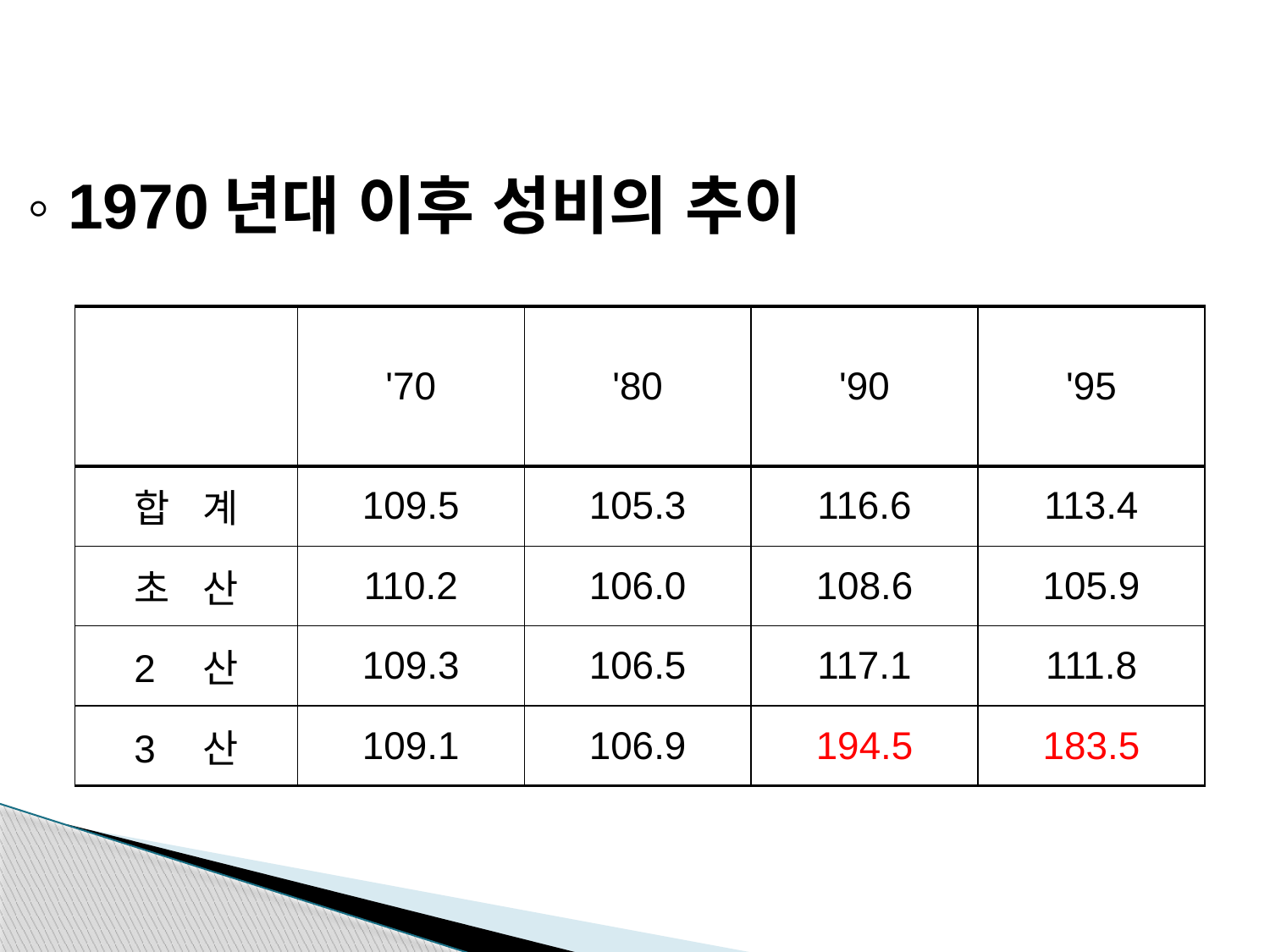

◦ 1970년대 이후 성비의 추이
|  | '70 | '80 | '90 | '95 |
| --- | --- | --- | --- | --- |
| 합 계 | 109.5 | 105.3 | 116.6 | 113.4 |
| 초 산 | 110.2 | 106.0 | 108.6 | 105.9 |
| 산 | 109.3 | 106.5 | 117.1 | 111.8 |
| 산 | 109.1 | 106.9 | 194.5 | 183.5 |